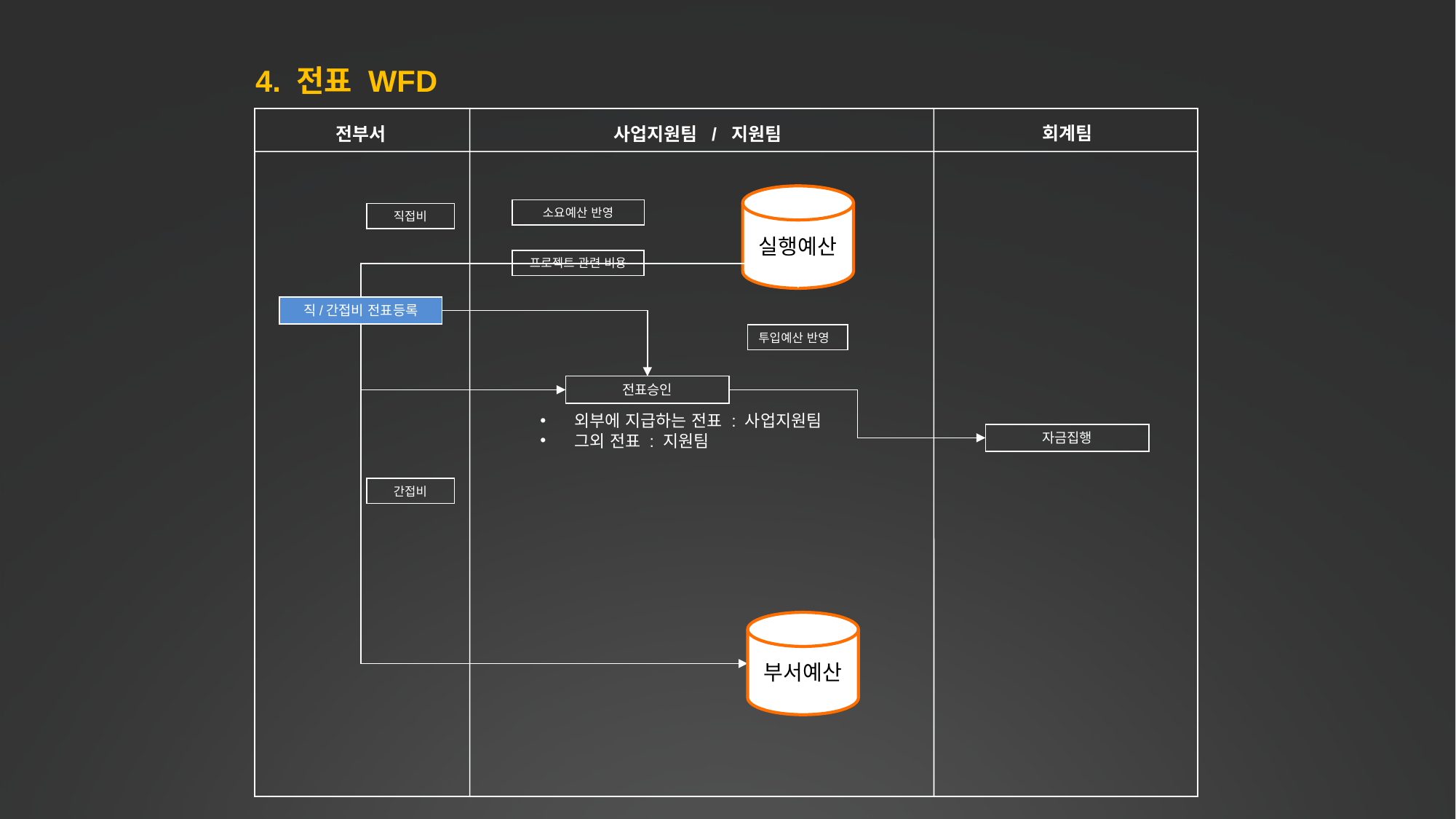

4. 전표 WFD

회계팀
전부서
사업지원팀  /  지원팀

실행예산
소요예산 반영
직접비
프로젝트 관련 비용
직/간접비 전표등록
투입예산 반영
전표승인
외부에 지급하는 전표 : 사업지원팀
그외 전표 : 지원팀
자금집행
간접비
부서예산